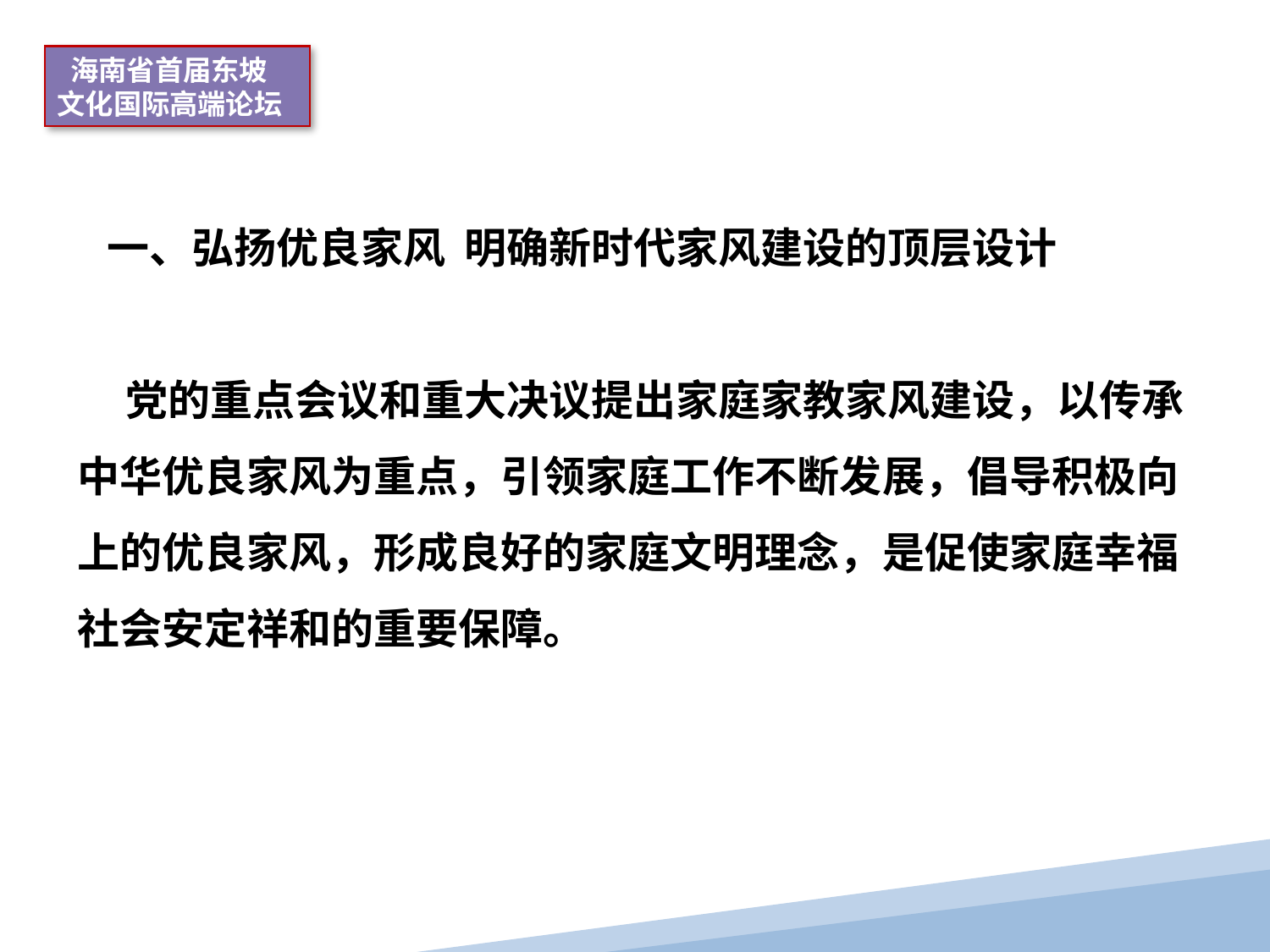

海南省首届东坡
文化国际高端论坛
  一、弘扬优良家风  明确新时代家风建设的顶层设计

    党的重点会议和重大决议提出家庭家教家风建设，以传承中华优良家风为重点，引领家庭工作不断发展，倡导积极向上的优良家风，形成良好的家庭文明理念，是促使家庭幸福社会安定祥和的重要保障。